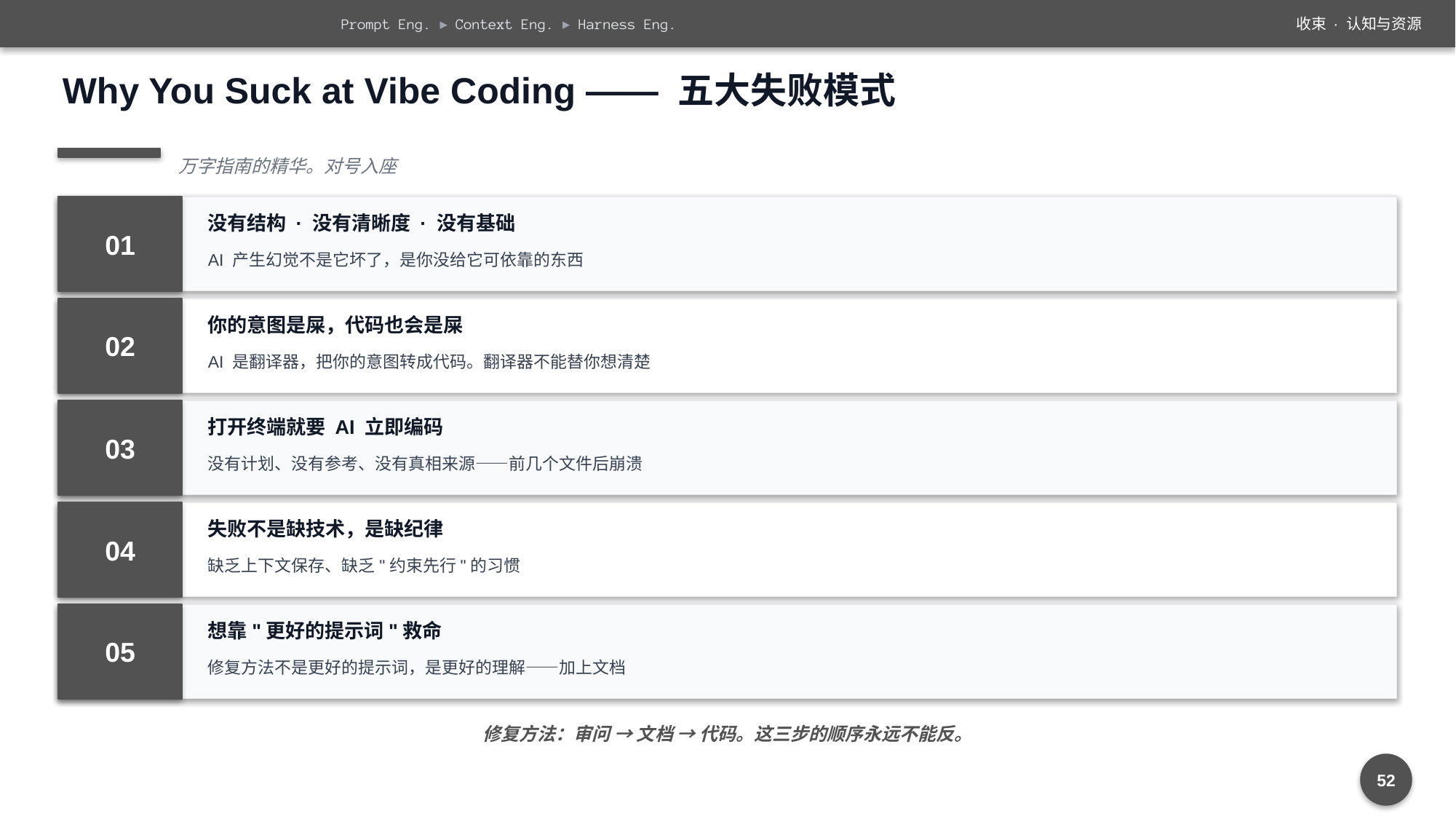

Prompt Eng.  ▸  Context Eng.  ▸  Harness Eng.
收束 · 认知与资源
Why You Suck at Vibe Coding —— 五大失败模式
万字指南的精华。对号入座

01
没有结构 · 没有清晰度 · 没有基础
AI 产生幻觉不是它坏了，是你没给它可依靠的东西

02
你的意图是屎，代码也会是屎
AI 是翻译器，把你的意图转成代码。翻译器不能替你想清楚

03
打开终端就要 AI 立即编码
没有计划、没有参考、没有真相来源——前几个文件后崩溃

04
失败不是缺技术，是缺纪律
缺乏上下文保存、缺乏"约束先行"的习惯

05
想靠"更好的提示词"救命
修复方法不是更好的提示词，是更好的理解——加上文档
修复方法：审问 → 文档 → 代码。这三步的顺序永远不能反。

52